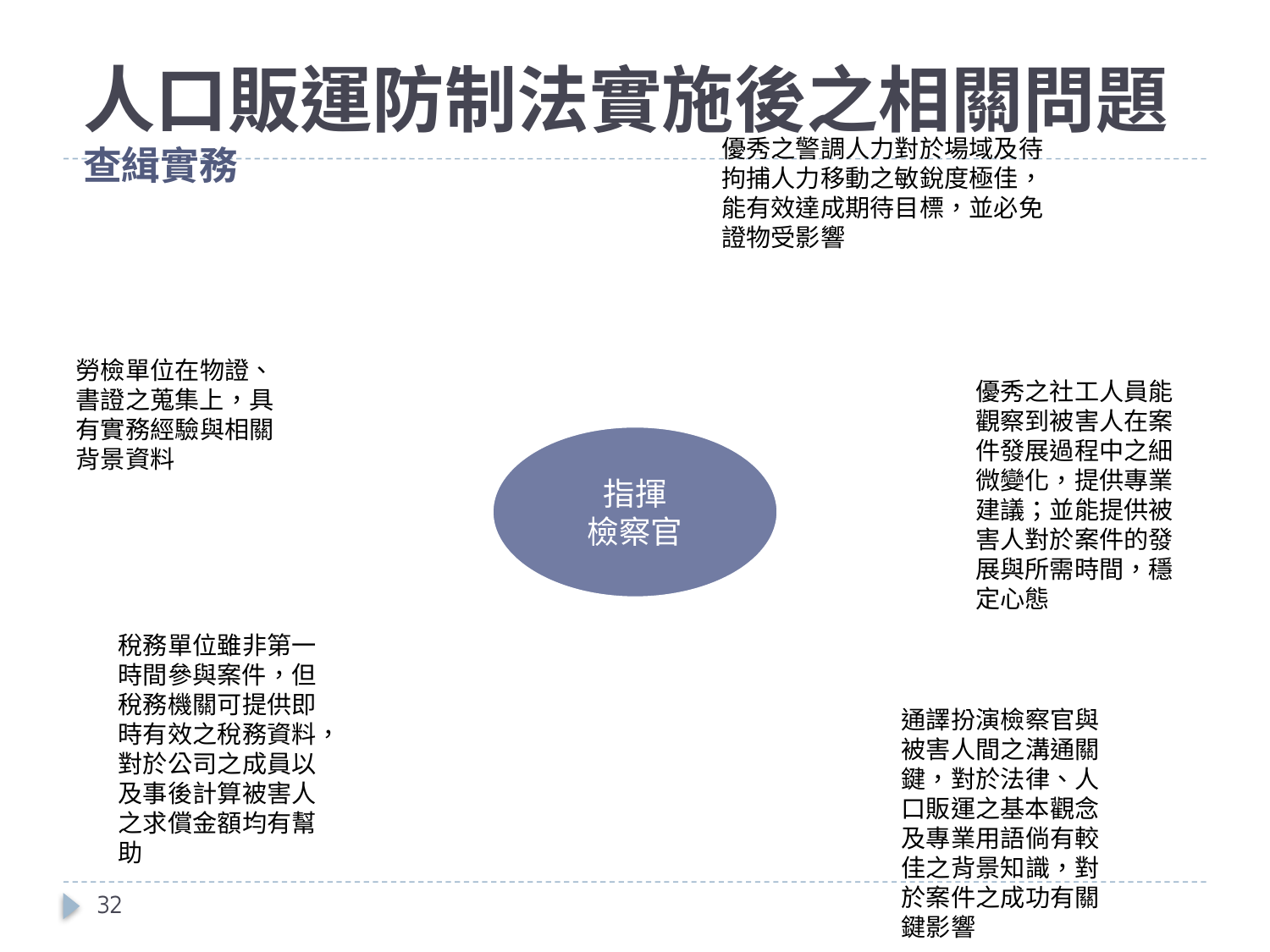

人口販運防制法實施後之相關問題
查緝實務
優秀之警調人力對於場域及待拘捕人力移動之敏銳度極佳，能有效達成期待目標，並必免證物受影響
指揮
檢察官
警調人力
社工
通譯
稅務單位
勞檢單位
勞檢單位在物證、書證之蒐集上，具有實務經驗與相關背景資料
優秀之社工人員能觀察到被害人在案件發展過程中之細微變化，提供專業建議；並能提供被害人對於案件的發展與所需時間，穩定心態
稅務單位雖非第一時間參與案件，但稅務機關可提供即時有效之稅務資料，對於公司之成員以及事後計算被害人之求償金額均有幫助
通譯扮演檢察官與被害人間之溝通關鍵，對於法律、人口販運之基本觀念及專業用語倘有較佳之背景知識，對於案件之成功有關鍵影響
32